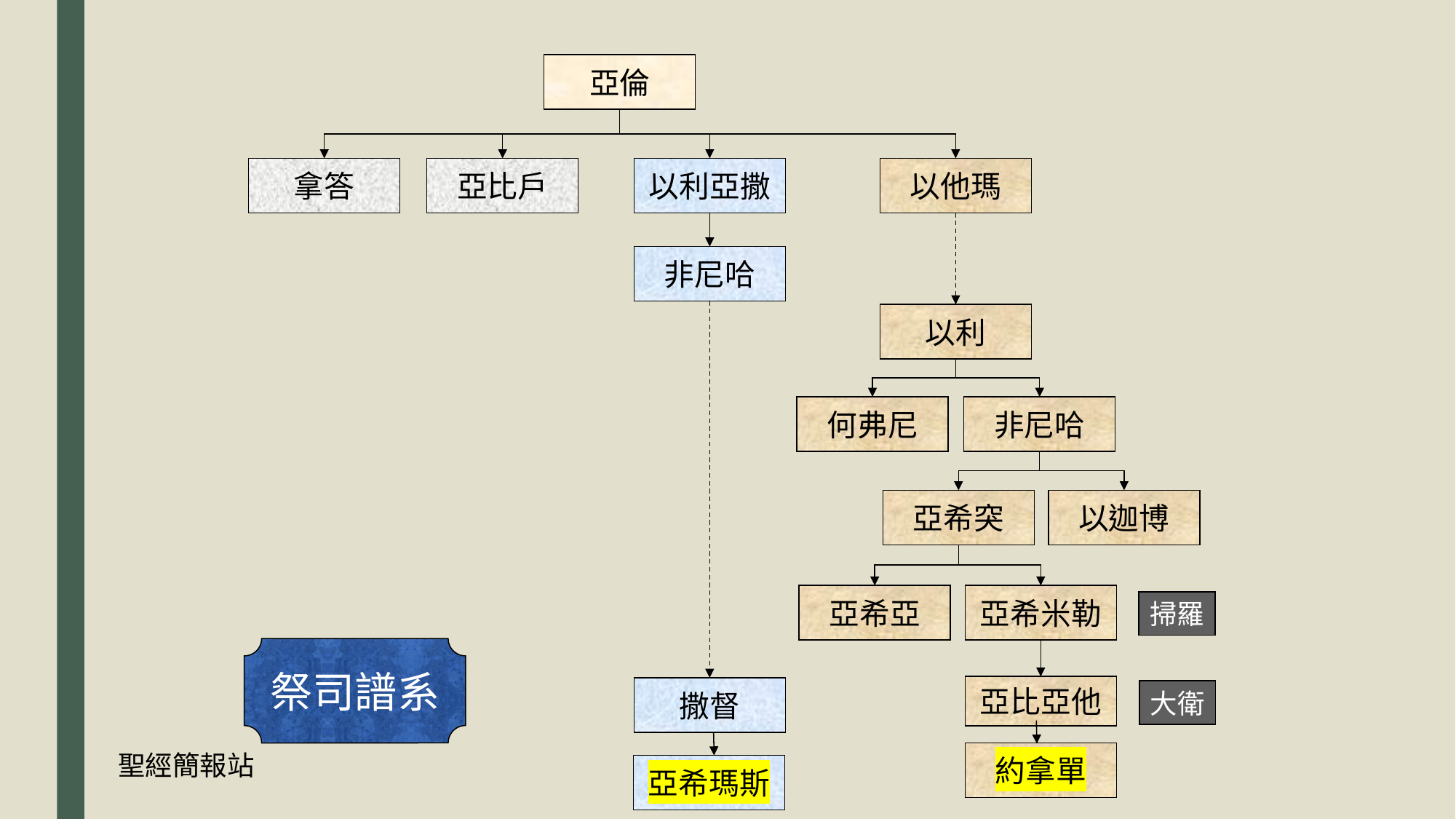

亞倫
拿答
亞比戶
以利亞撒
以他瑪
非尼哈
以利
何弗尼
非尼哈
亞希突
以迦博
亞希亞
亞希米勒
掃羅
祭司譜系
亞比亞他
撒督
大衛
聖經簡報站
約拿單
亞希瑪斯